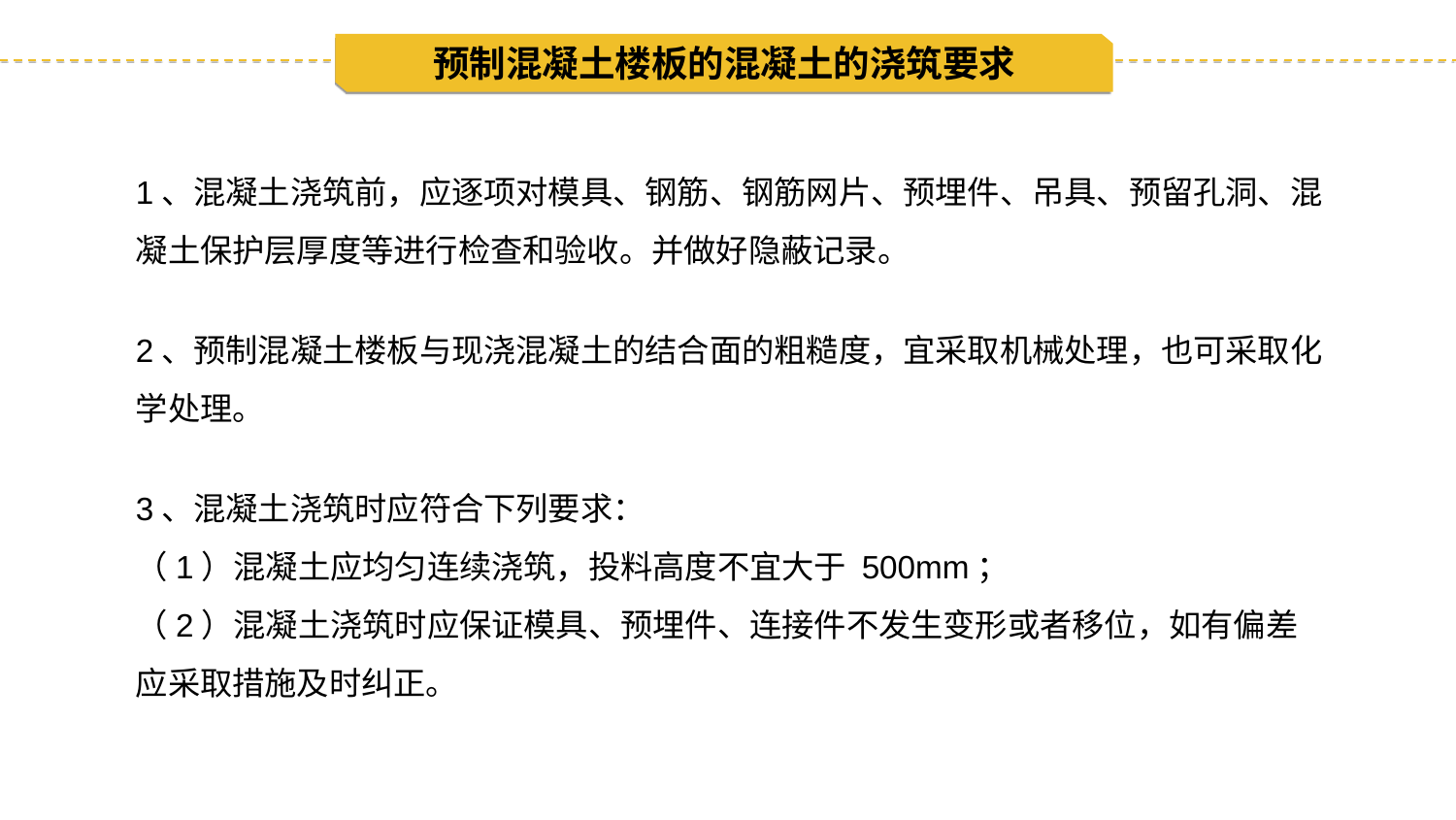

预制混凝土楼板的混凝土的浇筑要求
1、混凝土浇筑前，应逐项对模具、钢筋、钢筋网片、预埋件、吊具、预留孔洞、混凝土保护层厚度等进行检查和验收。并做好隐蔽记录。
2、预制混凝土楼板与现浇混凝土的结合面的粗糙度，宜采取机械处理，也可采取化学处理。
3、混凝土浇筑时应符合下列要求：
（1）混凝土应均匀连续浇筑，投料高度不宜大于 500mm；
（2）混凝土浇筑时应保证模具、预埋件、连接件不发生变形或者移位，如有偏差应采取措施及时纠正。